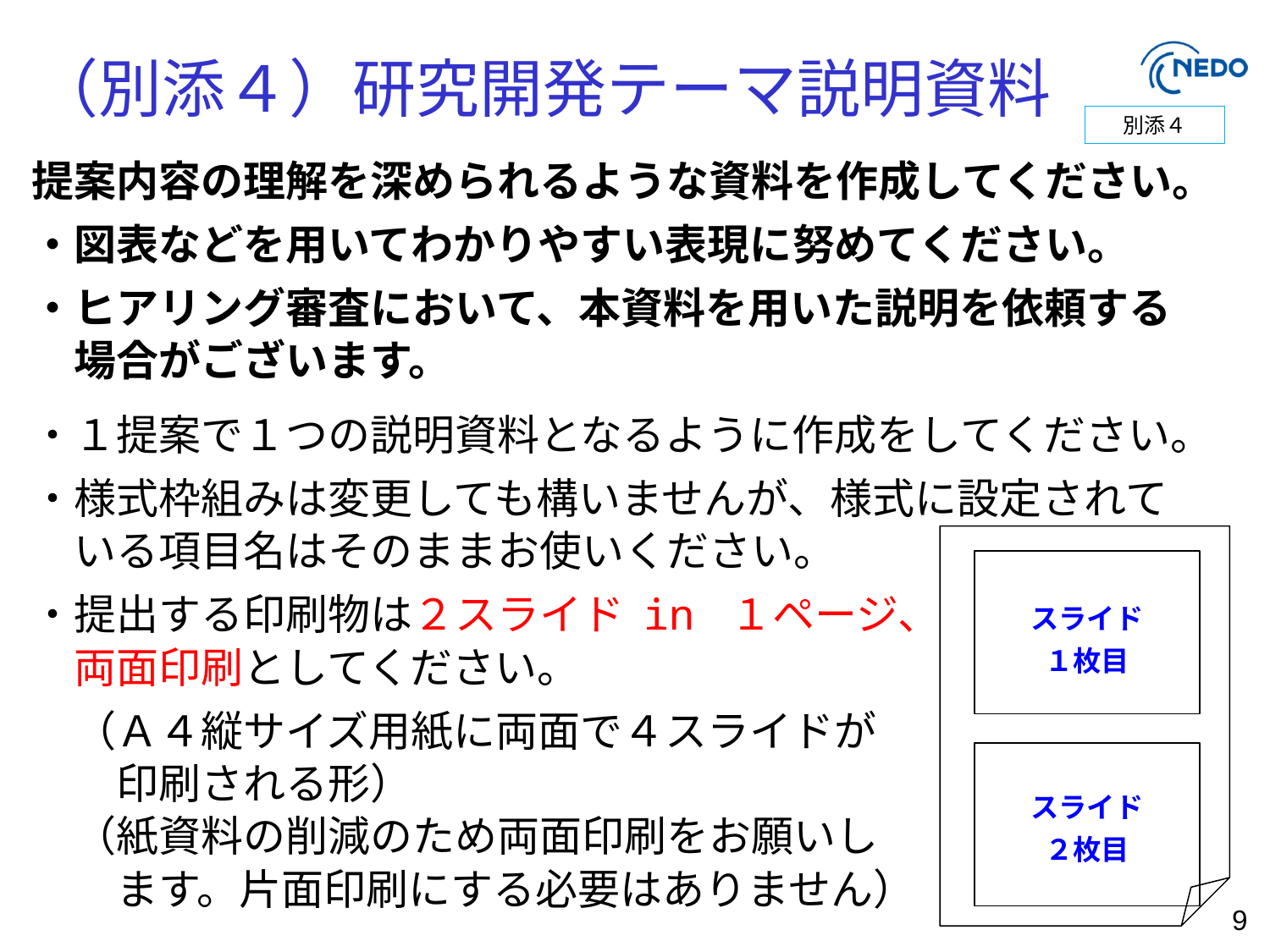

# （別添４）研究開発テーマ説明資料
別添４
提案内容の理解を深められるような資料を作成してください。
・図表などを用いてわかりやすい表現に努めてください。
・ヒアリング審査において、本資料を用いた説明を依頼する
　場合がございます。
・１提案で１つの説明資料となるように作成をしてください。
・様式枠組みは変更しても構いませんが、様式に設定されて
　いる項目名はそのままお使いください。
・提出する印刷物は２スライド in １ページ、
　両面印刷としてください。
　（Ａ４縦サイズ用紙に両面で４スライドが
　　印刷される形）
　（紙資料の削減のため両面印刷をお願いし
　　ます。片面印刷にする必要はありません）

スライド
１枚目

スライド
２枚目
9